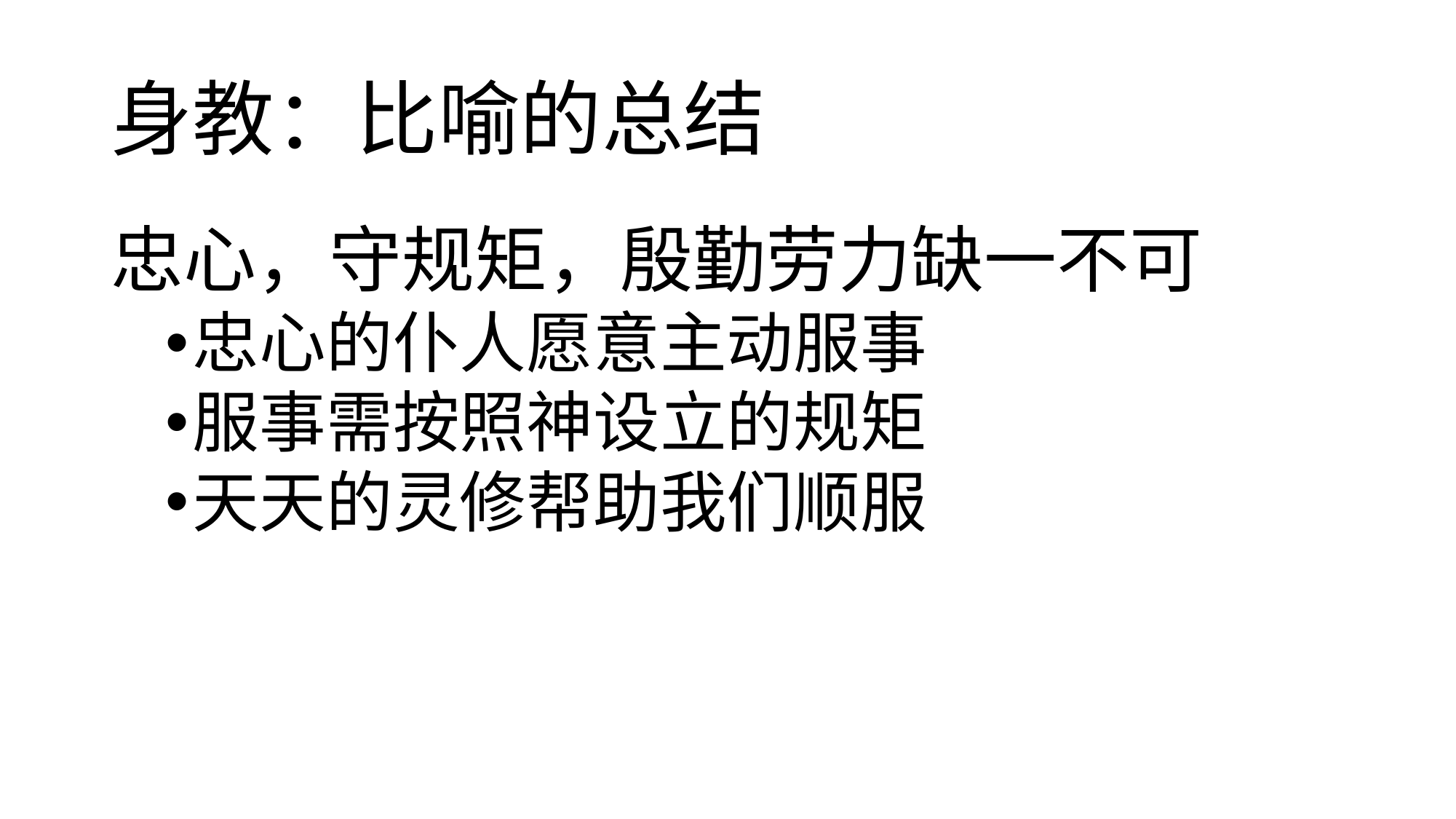

# 身教：比喻的总结
忠心，守规矩，殷勤劳力缺一不可
忠心的仆人愿意主动服事
服事需按照神设立的规矩
天天的灵修帮助我们顺服